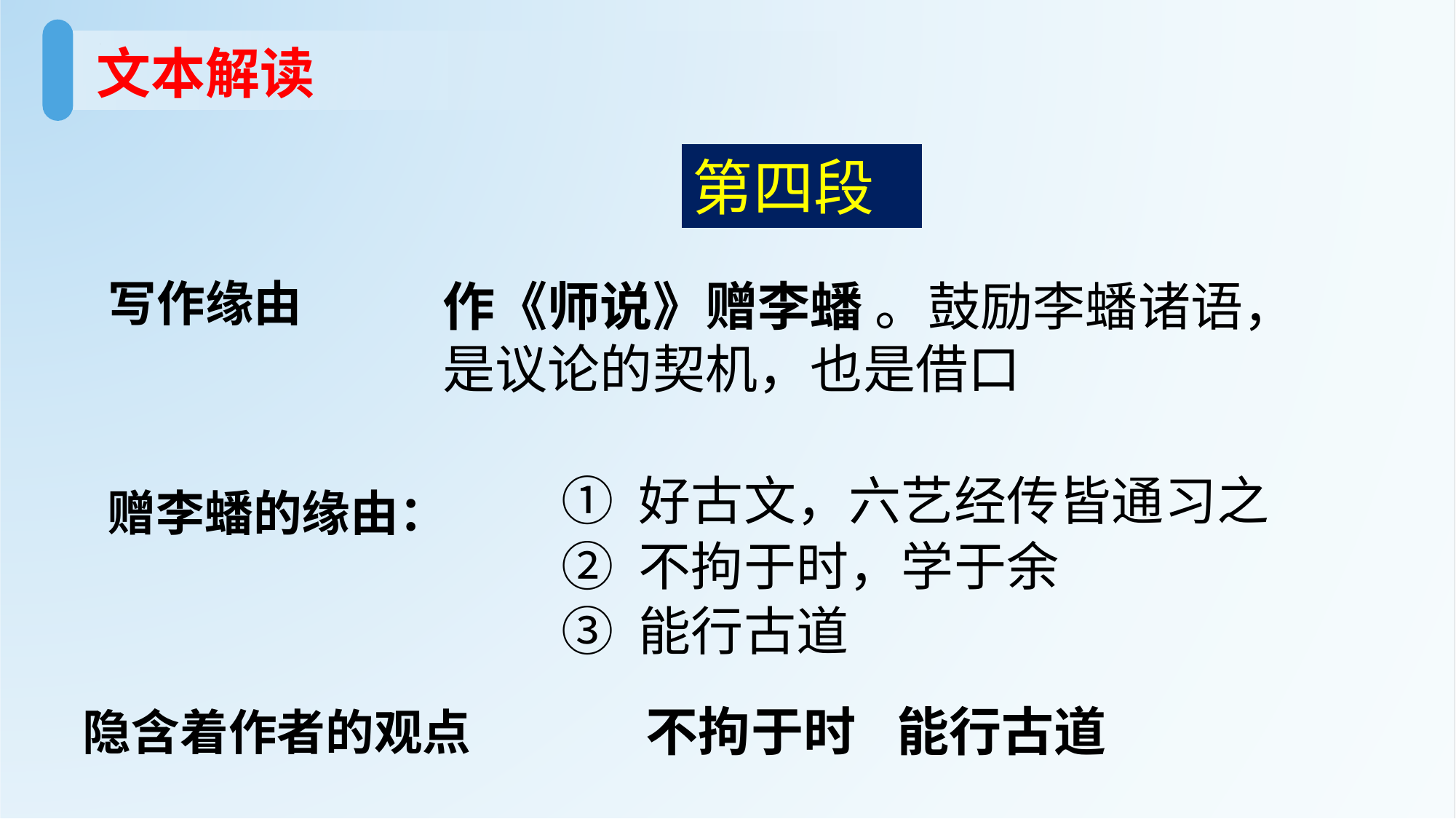

文本解读
第四段
作《师说》赠李蟠 。鼓励李蟠诸语，是议论的契机，也是借口
写作缘由
① 好古文，六艺经传皆通习之
② 不拘于时，学于余
③ 能行古道
赠李蟠的缘由：
能行古道
不拘于时
隐含着作者的观点